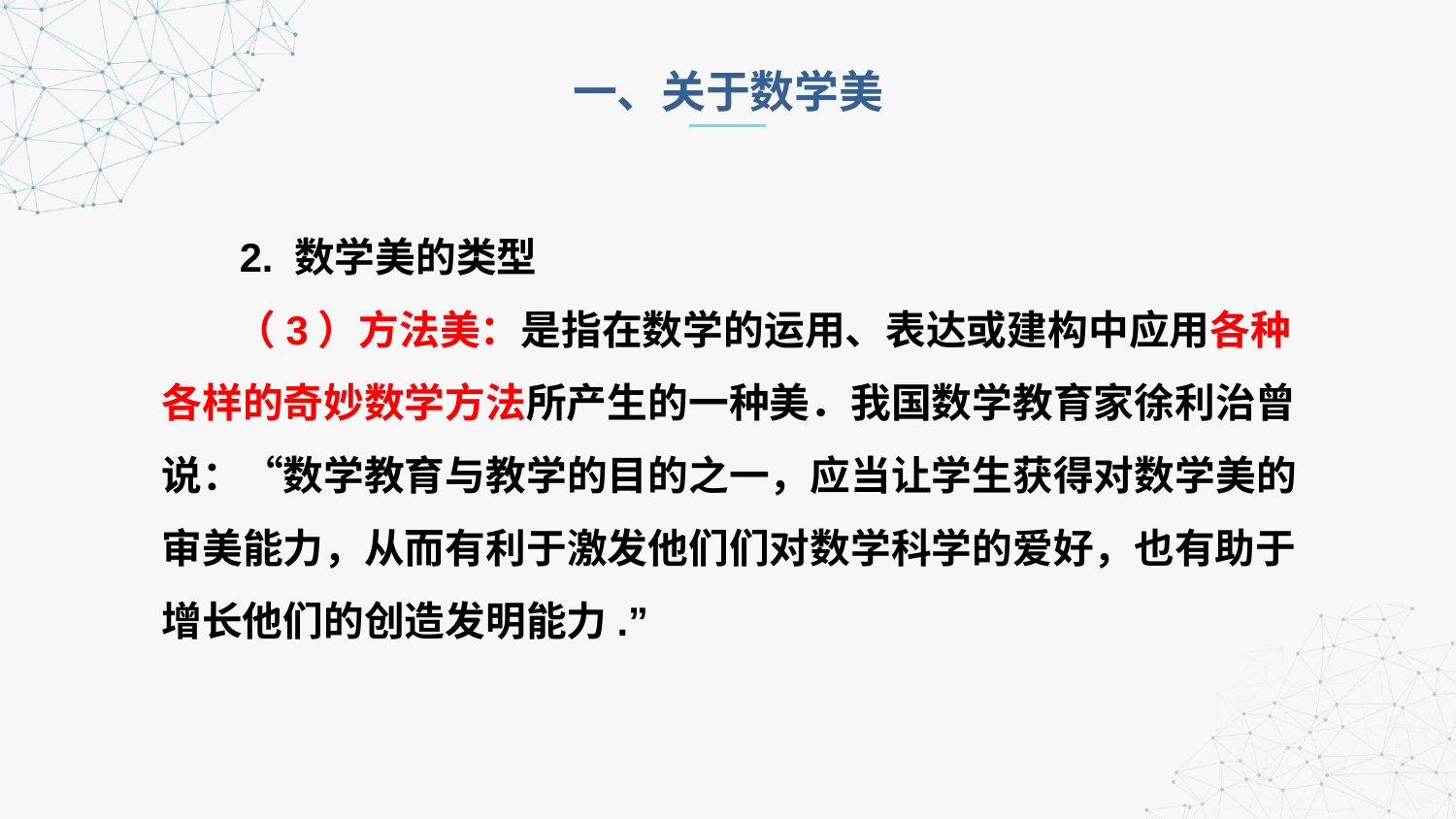

一、关于数学美
       2. 数学美的类型
       （3）方法美：是指在数学的运用、表达或建构中应用各种各样的奇妙数学方法所产生的一种美．我国数学教育家徐利治曾说：“数学教育与教学的目的之一，应当让学生获得对数学美的审美能力，从而有利于激发他们们对数学科学的爱好，也有助于增长他们的创造发明能力.”